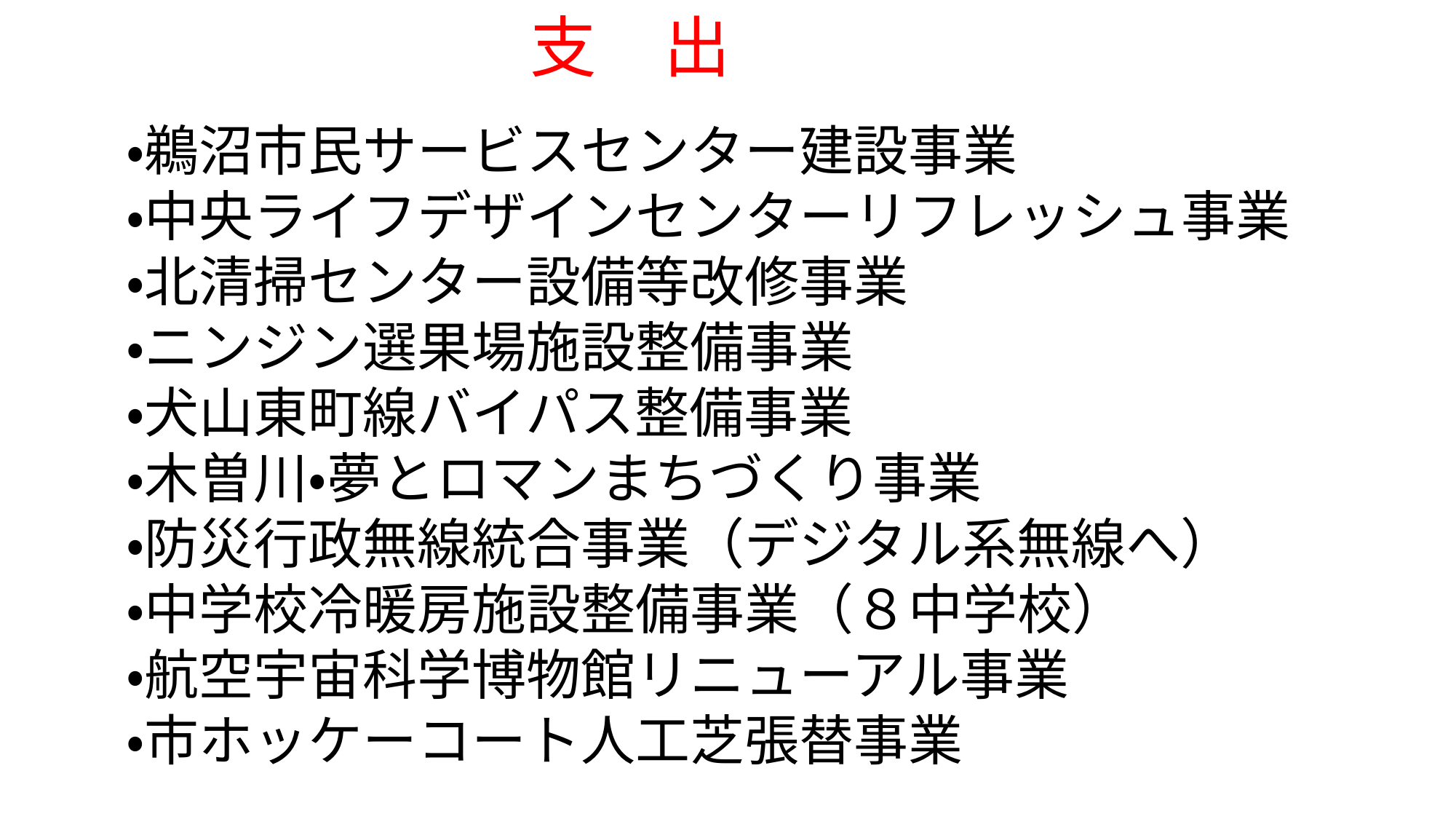

支　出
・鵜沼市民サービスセンター建設事業
・中央ライフデザインセンターリフレッシュ事業
・北清掃センター設備等改修事業
・ニンジン選果場施設整備事業
・犬山東町線バイパス整備事業
・木曽川・夢とロマンまちづくり事業
・防災行政無線統合事業（デジタル系無線へ）
・中学校冷暖房施設整備事業（８中学校）
・航空宇宙科学博物館リニューアル事業
・市ホッケーコート人工芝張替事業